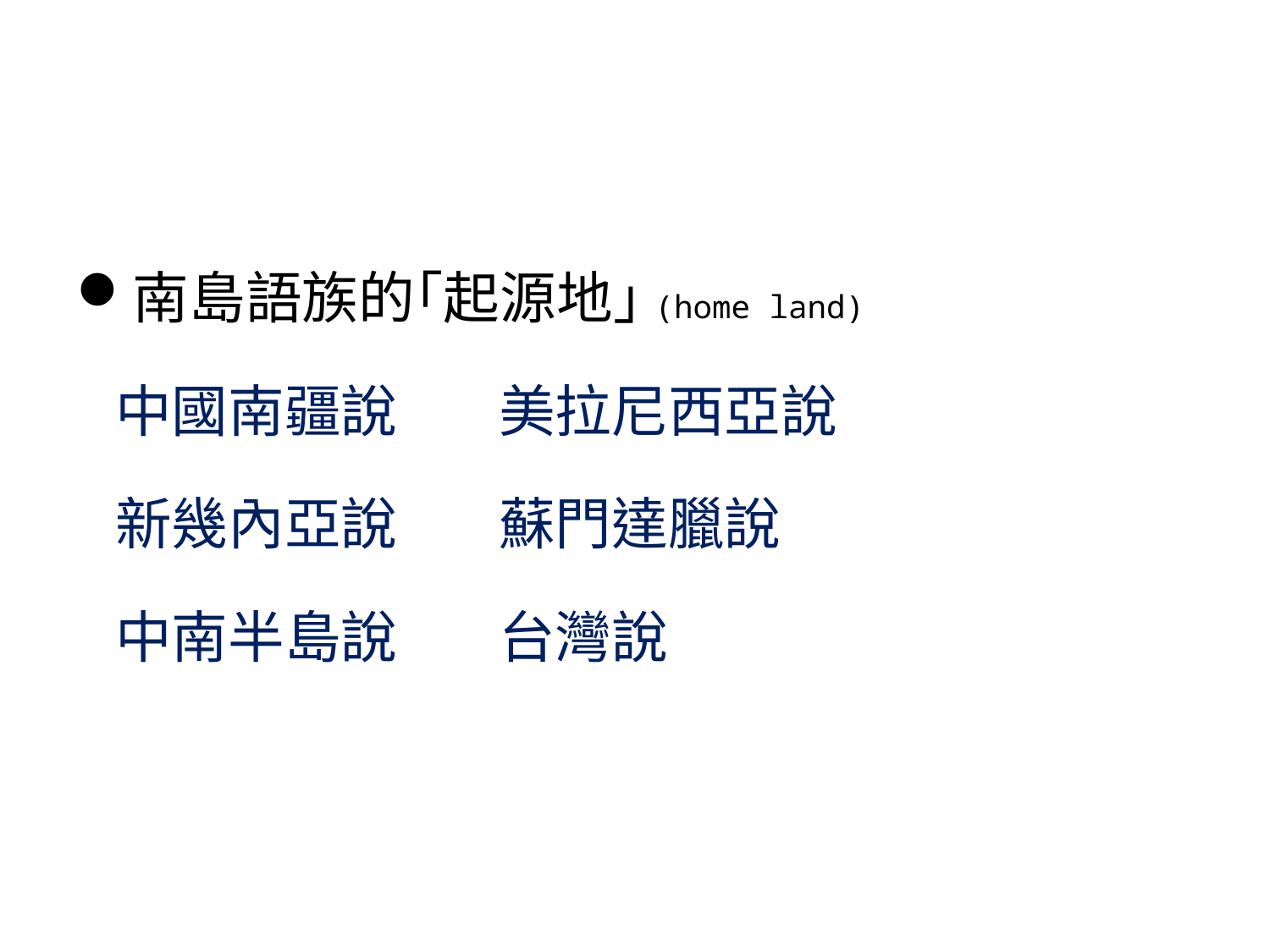

#
南島語族的｢起源地｣(home land)
  中國南疆說        美拉尼西亞說
  新幾內亞說        蘇門達臘說
  中南半島說        台灣說